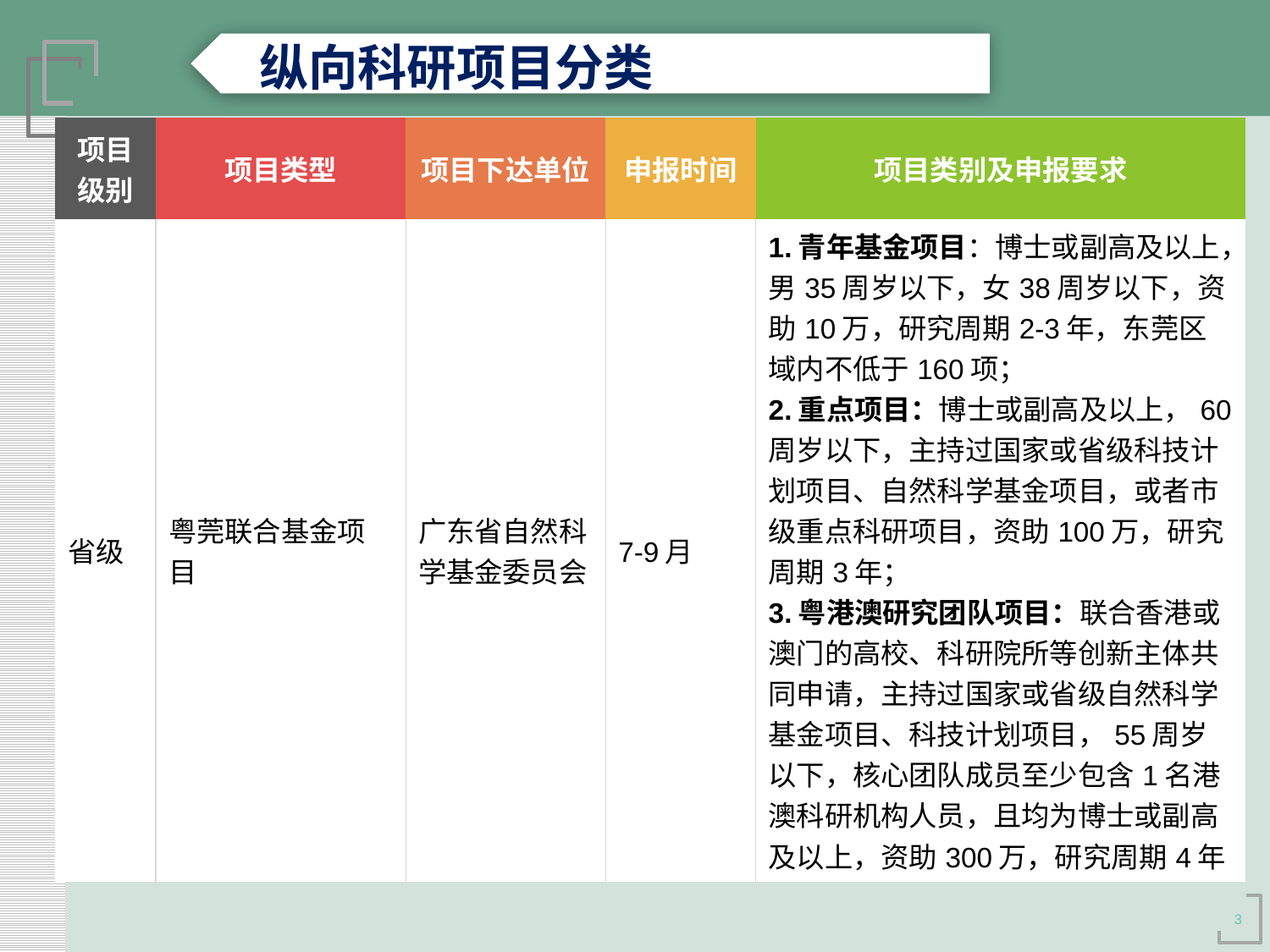

纵向科研项目分类
| 项目级别 | 项目类型 | 项目下达单位 | 申报时间 | 项目类别及申报要求 |
| --- | --- | --- | --- | --- |
| 省级 | 粤莞联合基金项目 | 广东省自然科学基金委员会 | 7-9月 | 1.青年基金项目：博士或副高及以上，男35周岁以下，女38周岁以下，资助10万，研究周期2-3年，东莞区域内不低于160项； 2.重点项目：博士或副高及以上，60周岁以下，主持过国家或省级科技计划项目、自然科学基金项目，或者市级重点科研项目，资助100万，研究周期3年； 3.粤港澳研究团队项目：联合香港或澳门的高校、科研院所等创新主体共同申请，主持过国家或省级自然科学基金项目、科技计划项目，55周岁以下，核心团队成员至少包含1名港澳科研机构人员，且均为博士或副高及以上，资助300万，研究周期4年 |